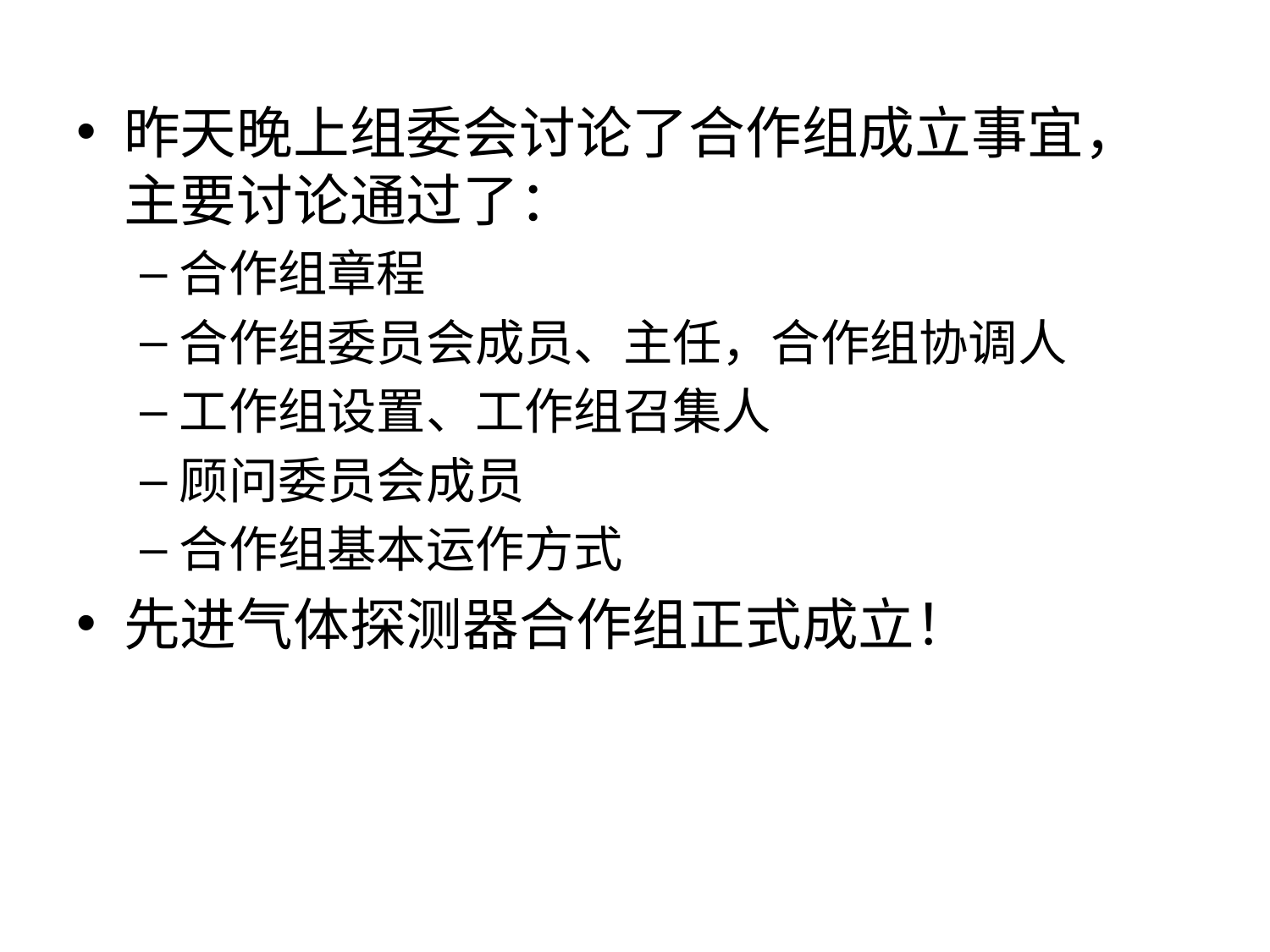

昨天晚上组委会讨论了合作组成立事宜，主要讨论通过了：
合作组章程
合作组委员会成员、主任，合作组协调人
工作组设置、工作组召集人
顾问委员会成员
合作组基本运作方式
先进气体探测器合作组正式成立！
4